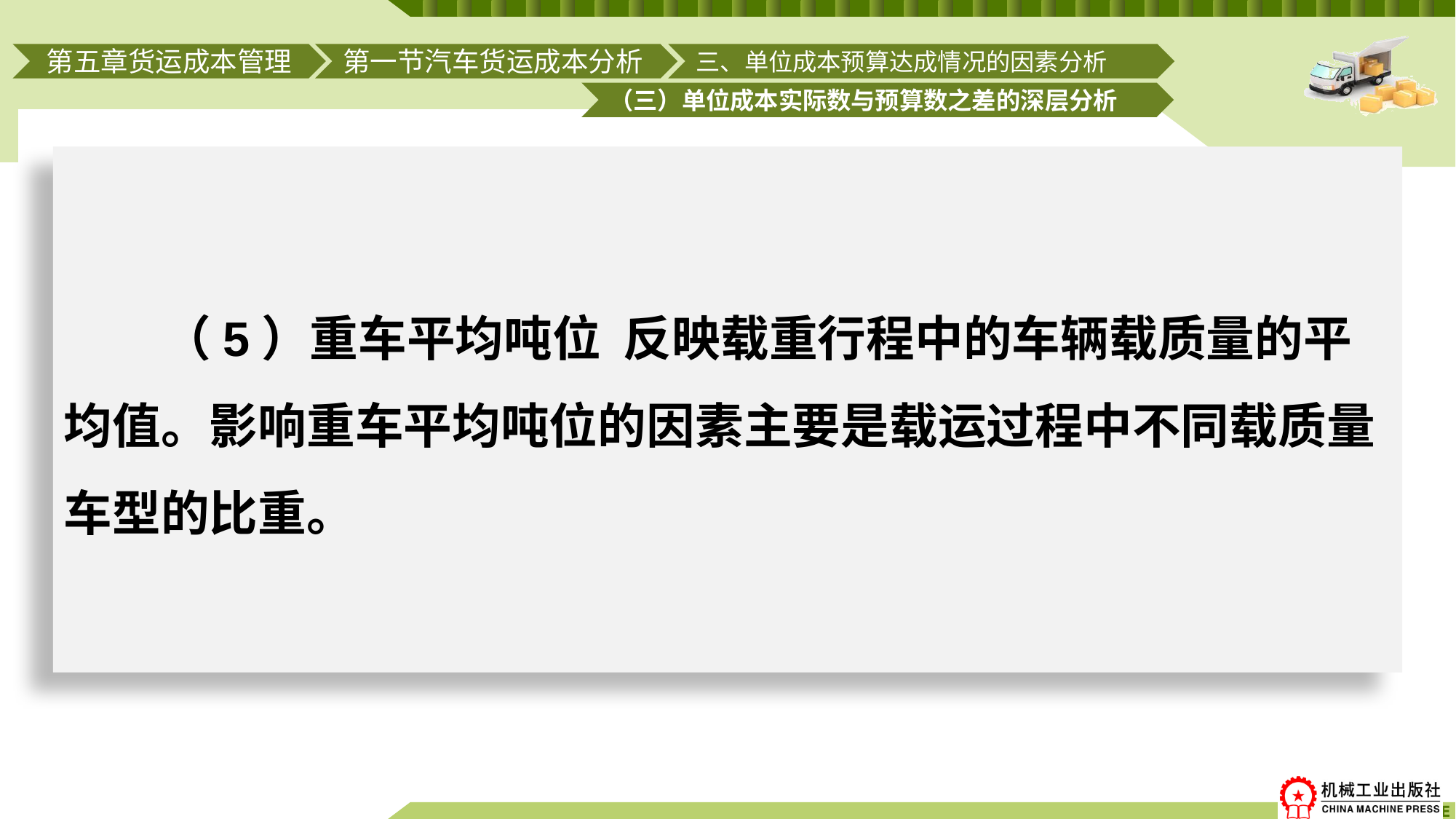

第一节汽车货运成本分析
三、单位成本预算达成情况的因素分析
第五章货运成本管理
（三）单位成本实际数与预算数之差的深层分析
# （5）重车平均吨位  反映载重行程中的车辆载质量的平均值。影响重车平均吨位的因素主要是载运过程中不同载质量车型的比重。